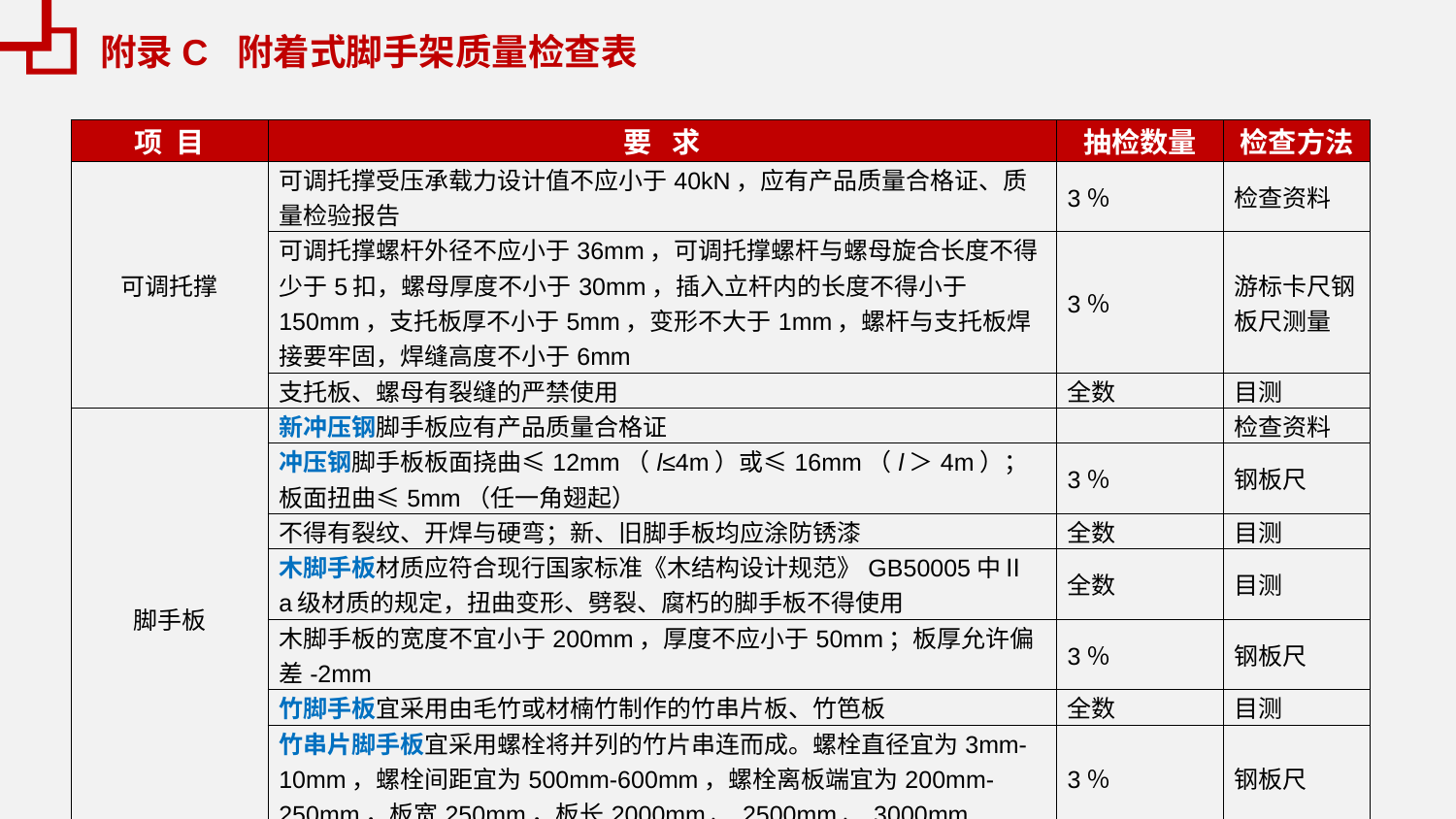

附录C  附着式脚手架质量检查表

| 项 目 | 要 求 | 抽检数量 | 检查方法 |
| --- | --- | --- | --- |
| 可调托撑 | 可调托撑受压承载力设计值不应小于40kN，应有产品质量合格证、质量检验报告 | 3％ | 检查资料 |
|  | 可调托撑螺杆外径不应小于36mm，可调托撑螺杆与螺母旋合长度不得少于5扣，螺母厚度不小于30mm，插入立杆内的长度不得小于150mm，支托板厚不小于5mm，变形不大于1mm，螺杆与支托板焊接要牢固，焊缝高度不小于6mm | 3％ | 游标卡尺钢板尺测量 |
|  | 支托板、螺母有裂缝的严禁使用 | 全数 | 目测 |
| 脚手板 | 新冲压钢脚手板应有产品质量合格证 |  | 检查资料 |
|  | 冲压钢脚手板板面挠曲≤12mm（l≤4m）或≤16mm（l＞4m）；板面扭曲≤5mm（任一角翅起） | 3％ | 钢板尺 |
|  | 不得有裂纹、开焊与硬弯；新、旧脚手板均应涂防锈漆 | 全数 | 目测 |
|  | 木脚手板材质应符合现行国家标准《木结构设计规范》GB50005中Ⅱa级材质的规定，扭曲变形、劈裂、腐朽的脚手板不得使用 | 全数 | 目测 |
|  | 木脚手板的宽度不宜小于200mm，厚度不应小于50mm；板厚允许偏差-2mm | 3％ | 钢板尺 |
|  | 竹脚手板宜采用由毛竹或材楠竹制作的竹串片板、竹笆板 | 全数 | 目测 |
|  | 竹串片脚手板宜采用螺栓将并列的竹片串连而成。螺栓直径宜为3mm-10mm，螺栓间距宜为500mm-600mm，螺栓离板端宜为200mm-250mm，板宽250mm，板长2000mm、2500mm、3000mm | 3％ | 钢板尺 |